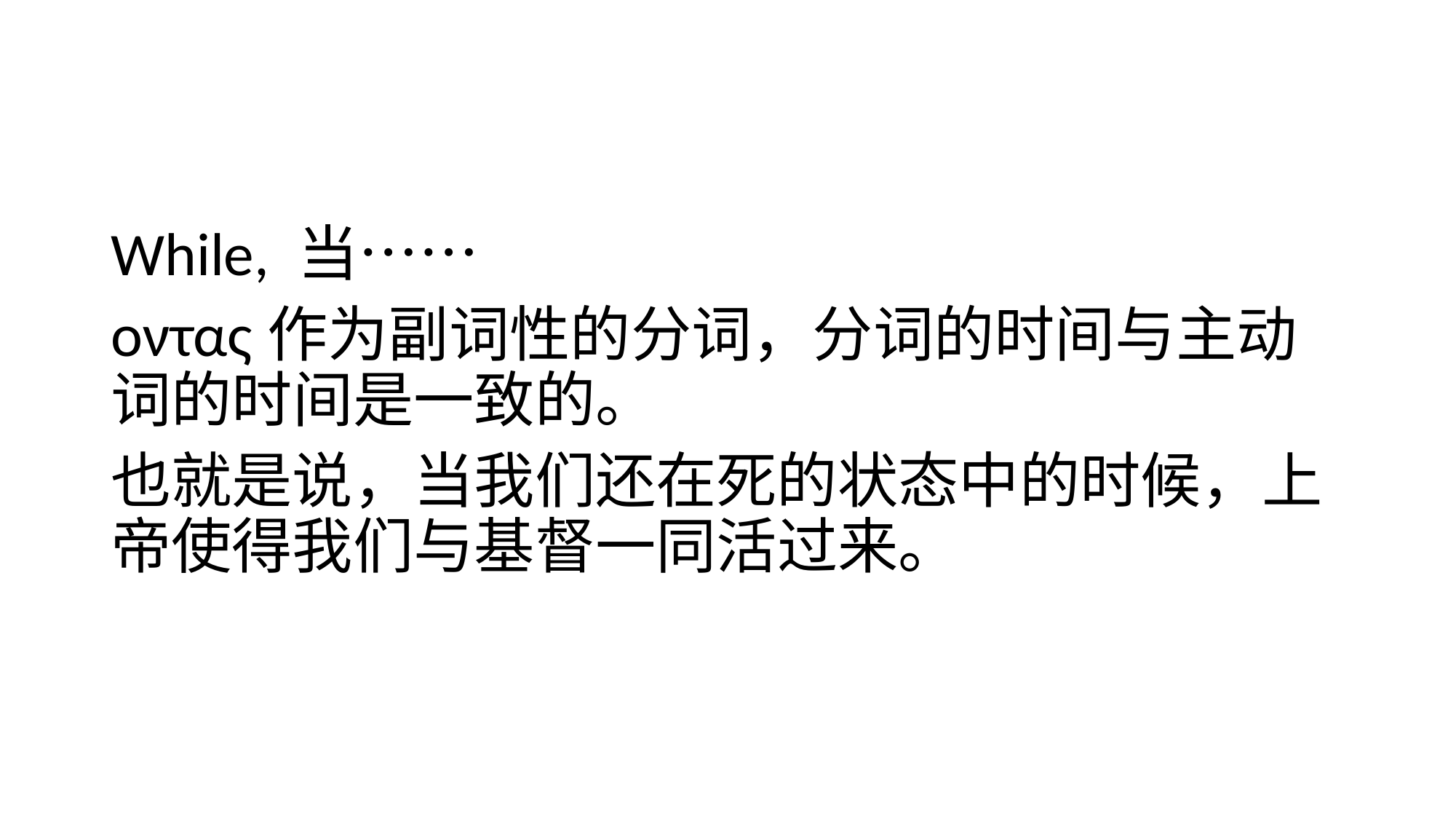

#
While, 当……
οντας作为副词性的分词，分词的时间与主动词的时间是一致的。
也就是说，当我们还在死的状态中的时候，上帝使得我们与基督一同活过来。